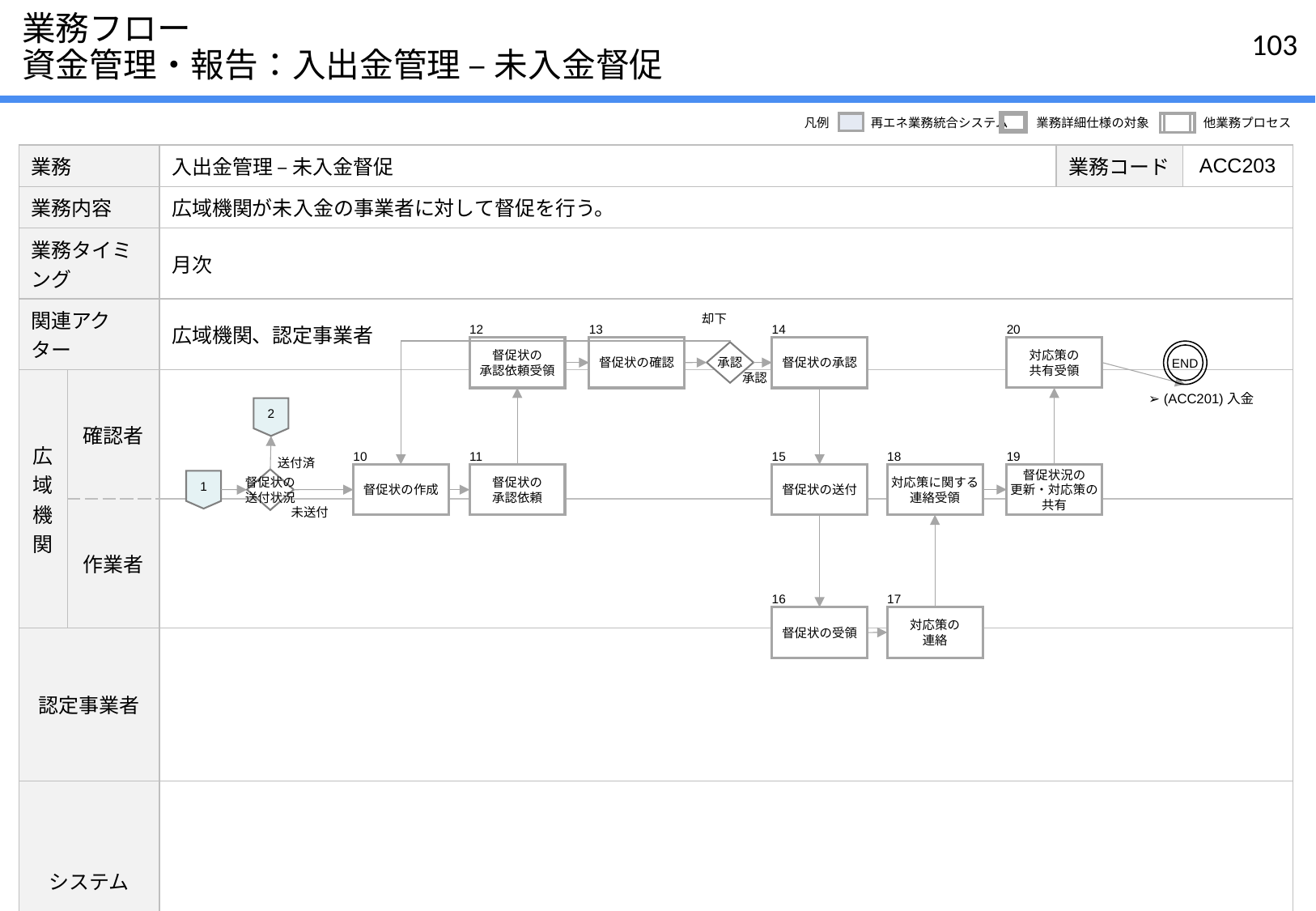

# 業務フロー 資金管理・報告：入出金管理 – 未入金督促
凡例
再エネ業務統合システム
業務詳細仕様の対象
他業務プロセス

| 業務 |  | 入出金管理 – 未入金督促 | 業務コード | ACC203 |
| --- | --- | --- | --- | --- |
| 業務内容 |  | 広域機関が未入金の事業者に対して督促を行う。 |  |  |
| 業務タイミング |  | 月次 |  |  |
| 関連アクター |  | 広域機関、認定事業者 |  |  |
| 広域機関 | 確認者 |  |  |  |
|  | 作業者 |  |  |  |
| 認定事業者 |  |  |  |  |
| システム |  |  |  |  |
却下
12

督促状の
承認依頼受領

13

督促状の確認

14

督促状の承認

20
対応策の
共有受領
END
承認
承認
➢ (ACC201)入金
2
10

督促状の作成

11

督促状の
承認依頼

15

督促状の送付

18
対応策に関する
連絡受領
19
督促状況の
更新・対応策の
共有
送付済
督促状の
送付状況
1
未送付
16

督促状の受領

17
対応策の
連絡